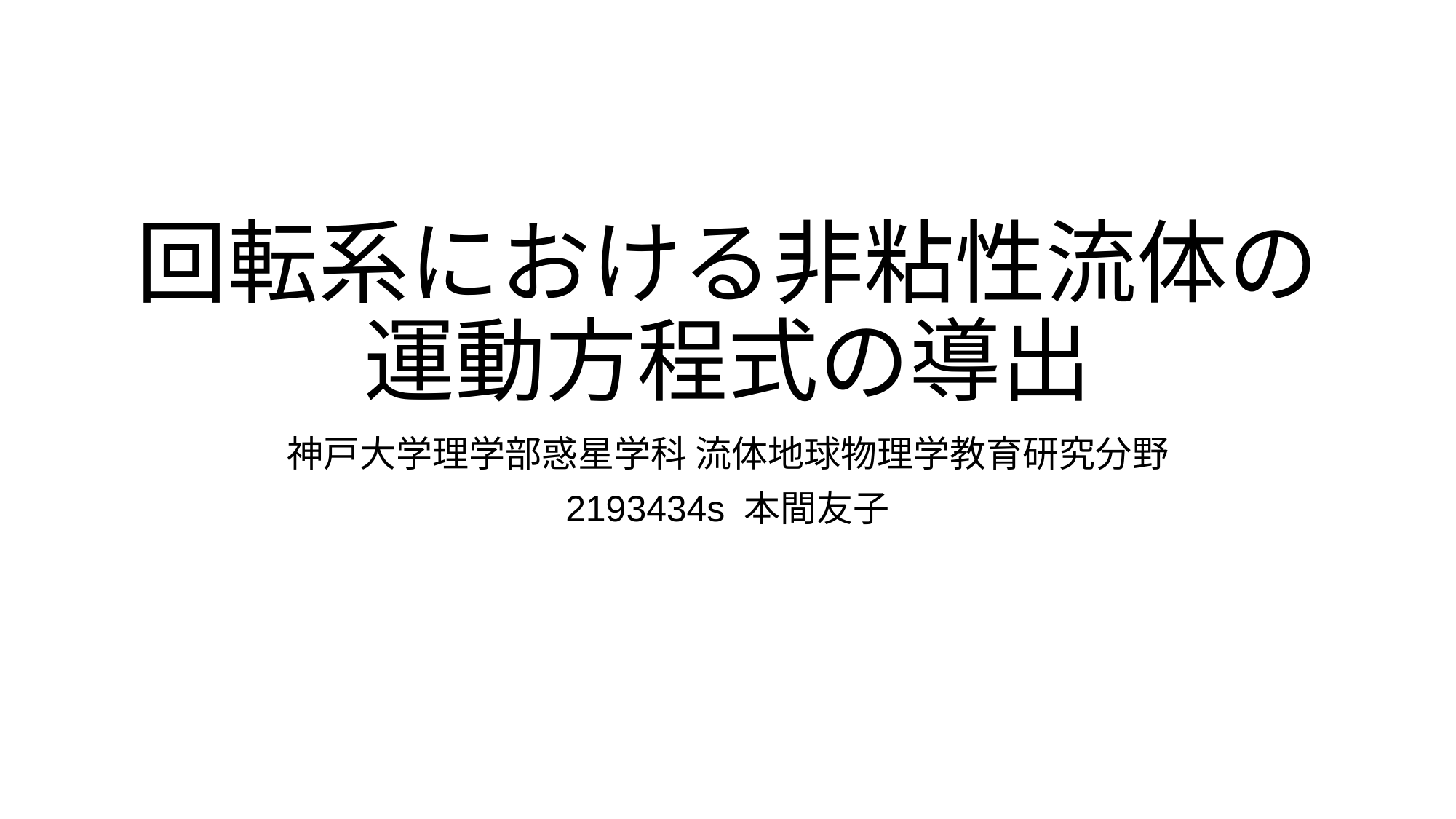

# 回転系における非粘性流体の 運動方程式の導出
神戸大学理学部惑星学科 流体地球物理学教育研究分野
2193434s 本間友子